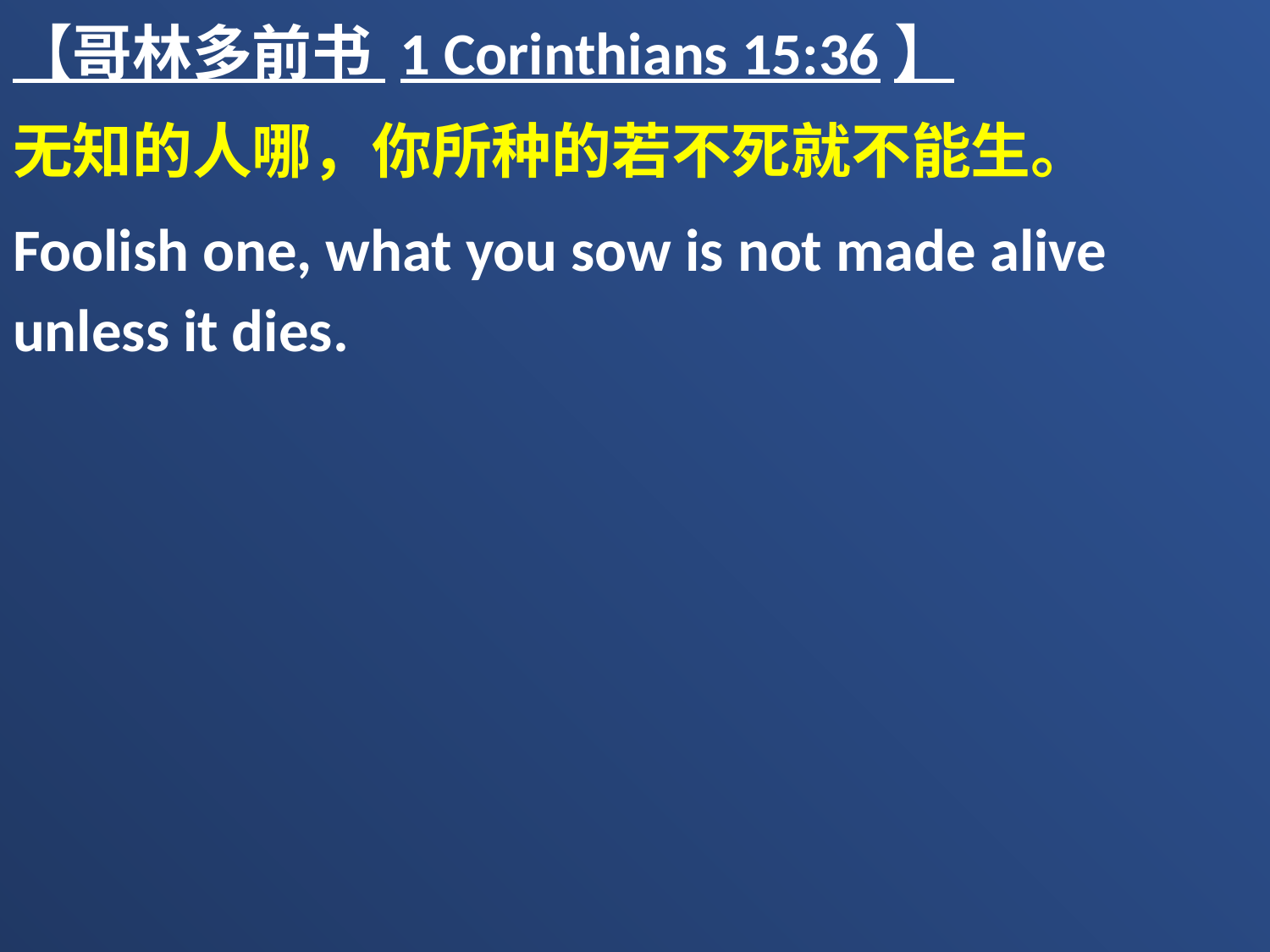

【哥林多前书 1 Corinthians 15:36】
无知的人哪，你所种的若不死就不能生。
Foolish one, what you sow is not made alive unless it dies.